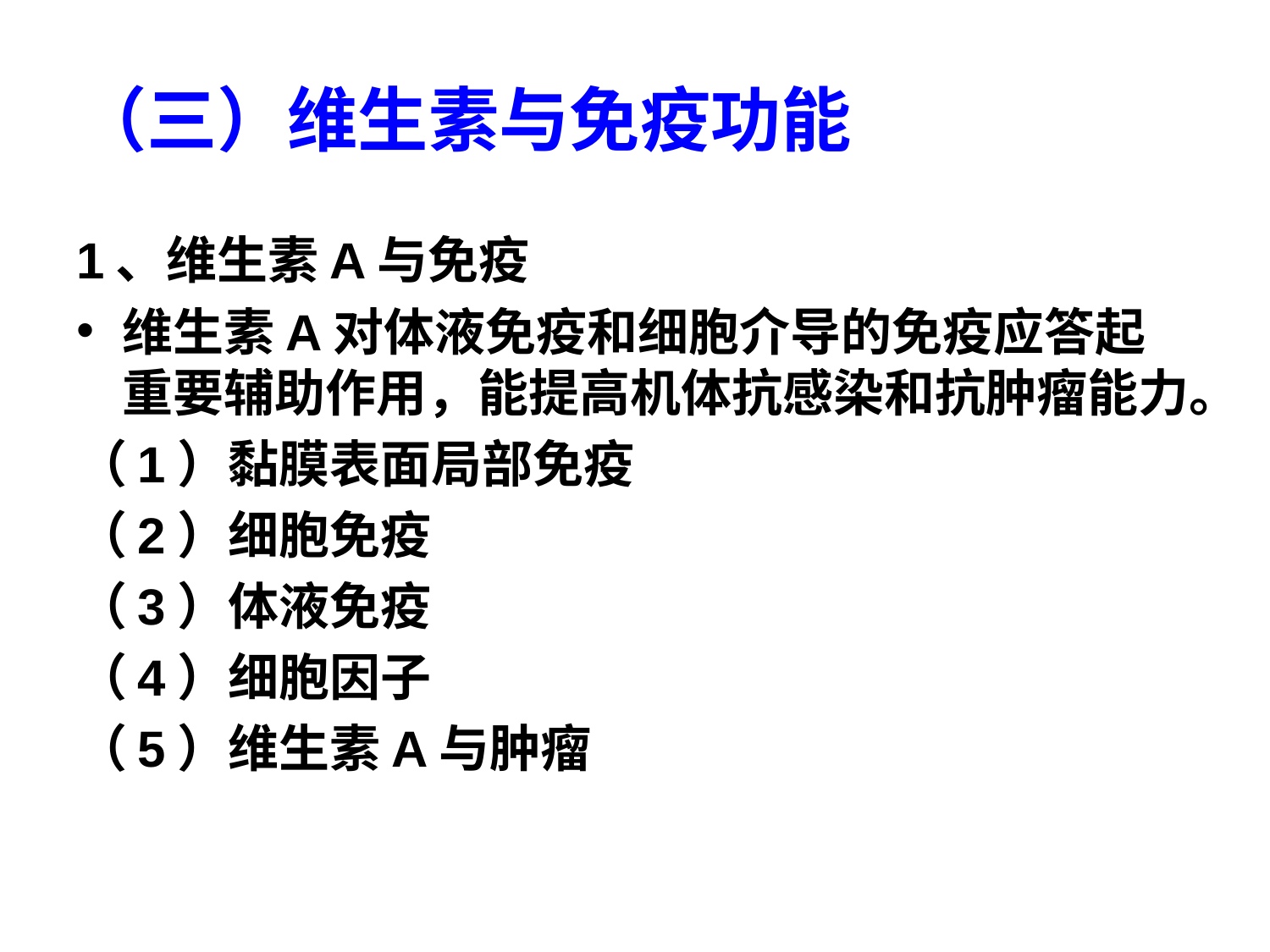

# （三）维生素与免疫功能
1、维生素A与免疫
维生素A对体液免疫和细胞介导的免疫应答起重要辅助作用，能提高机体抗感染和抗肿瘤能力。
（1）黏膜表面局部免疫
（2）细胞免疫
（3）体液免疫
（4）细胞因子
（5）维生素A与肿瘤